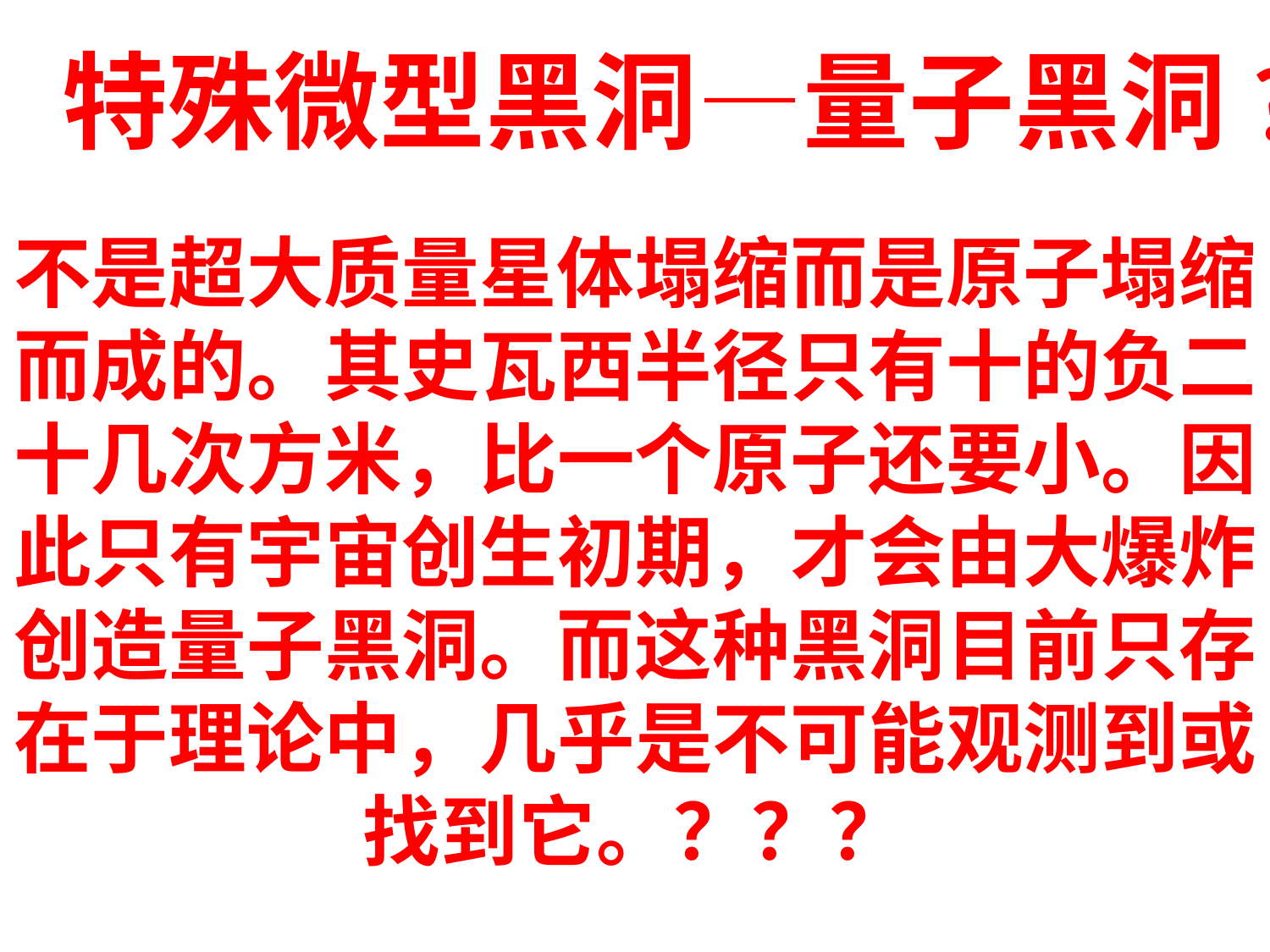

特殊微型黑洞—量子黑洞?
不是超大质量星体塌缩而是原子塌缩而成的。其史瓦西半径只有十的负二十几次方米，比一个原子还要小。因此只有宇宙创生初期，才会由大爆炸创造量子黑洞。而这种黑洞目前只存在于理论中，几乎是不可能观测到或找到它。？？？